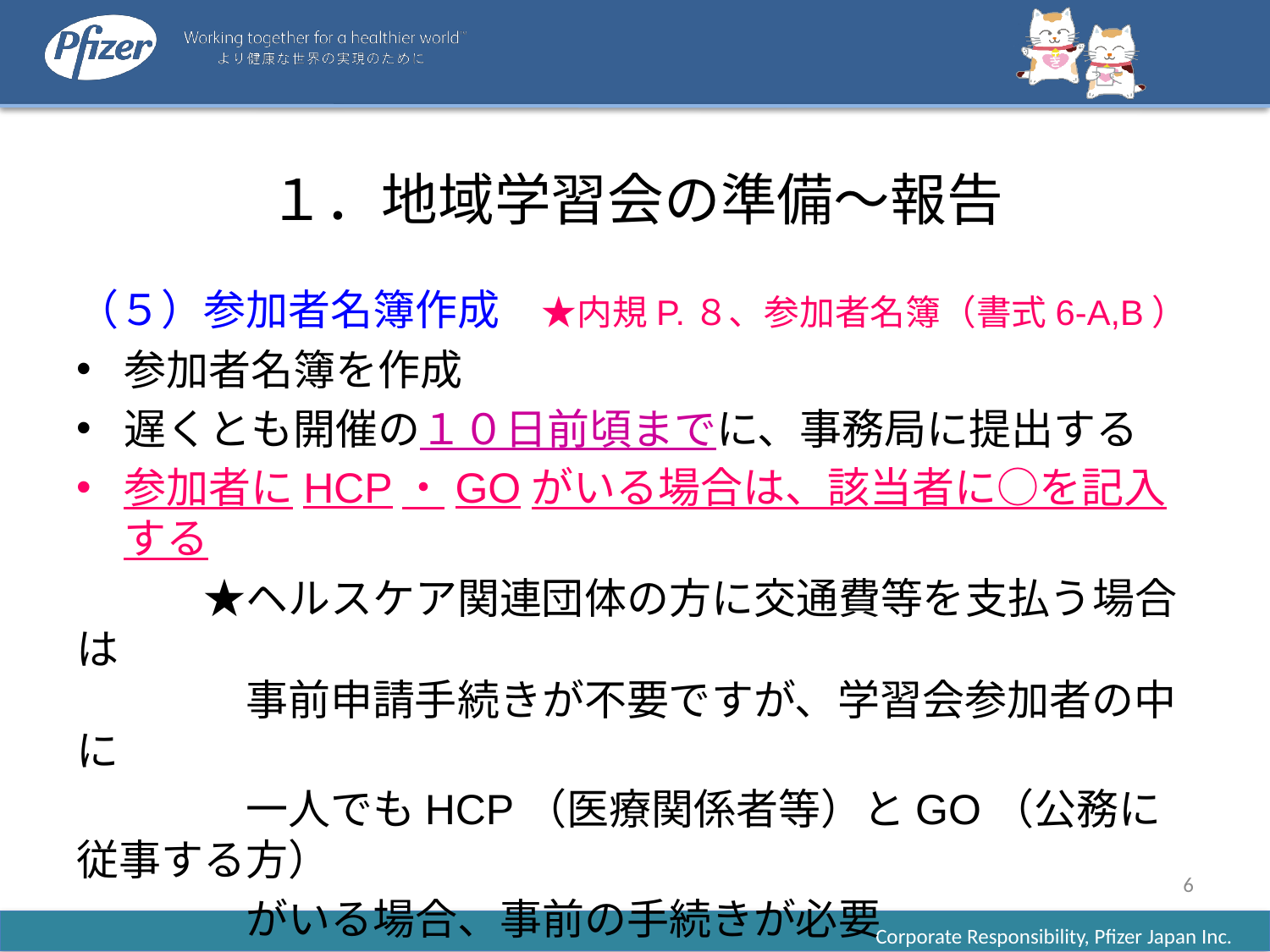

# １．地域学習会の準備～報告
（５）参加者名簿作成　★内規P.８、参加者名簿（書式6-A,B）
参加者名簿を作成
遅くとも開催の１０日前頃までに、事務局に提出する
参加者にHCP・GOがいる場合は、該当者に○を記入する
　　　★ヘルスケア関連団体の方に交通費等を支払う場合は
　　　　事前申請手続きが不要ですが、学習会参加者の中に
　　　　一人でもHCP（医療関係者等）とGO（公務に従事する方）
　　　　がいる場合、事前の手続きが必要
　　　　システム上で手続きするため、承認まで数日間かかる

6